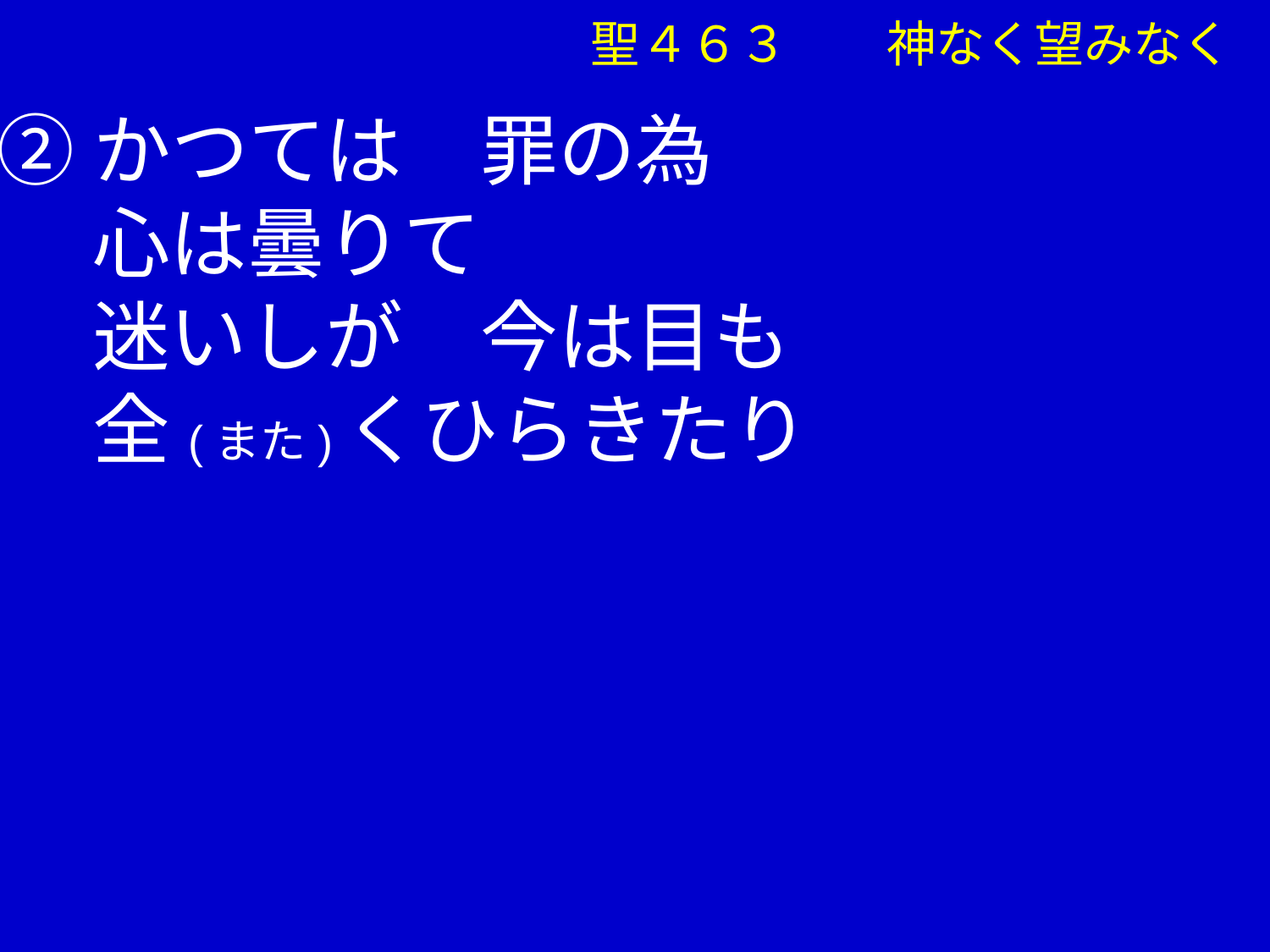

②かつては　罪の為
　 心は曇りて
　 迷いしが　今は目も
　 全(また)くひらきたり
聖４６３　　神なく望みなく